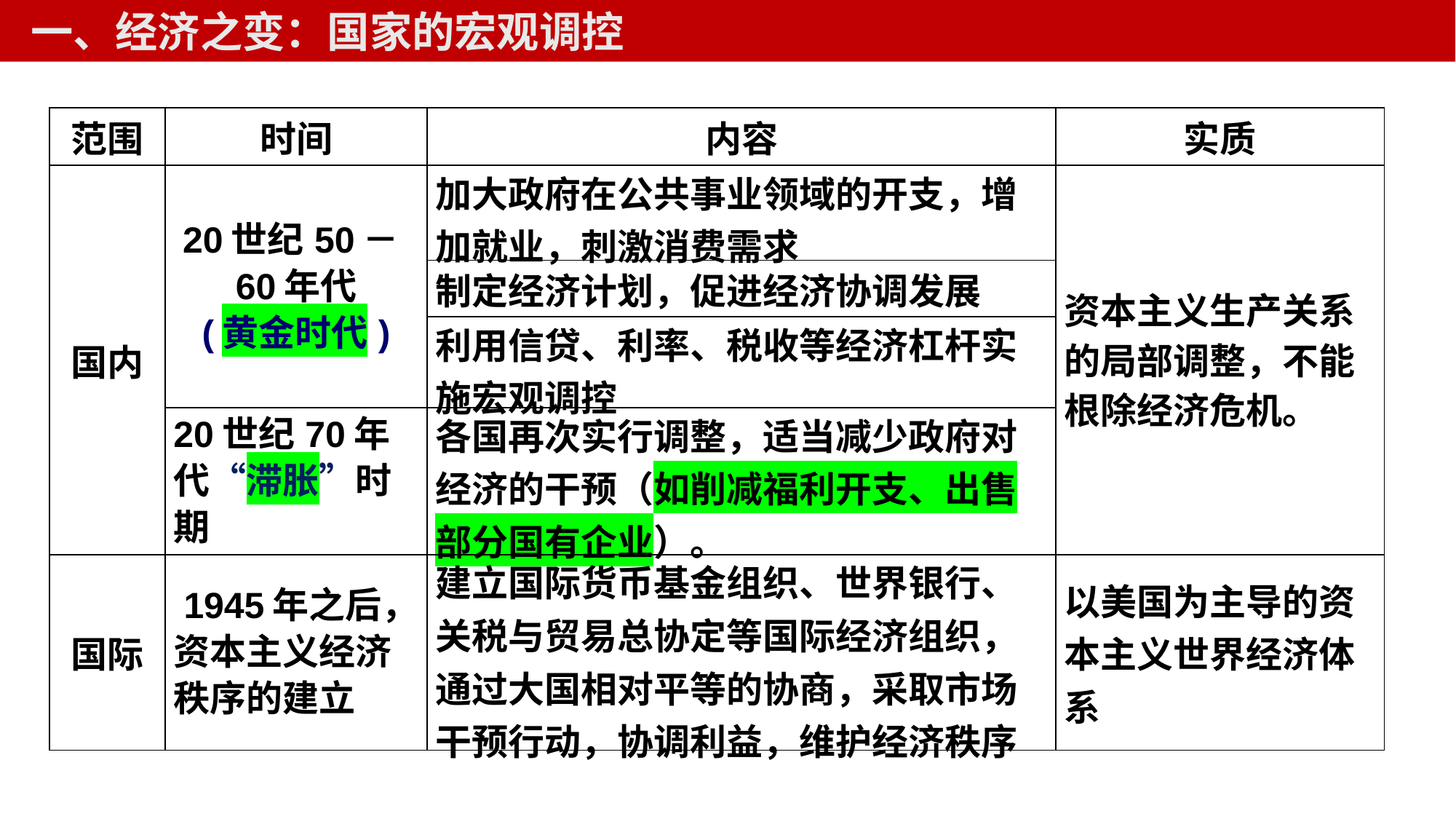

一、经济之变：国家的宏观调控
| 范围 | 时间 | 内容 | 实质 |
| --- | --- | --- | --- |
| 国内 | 20世纪50－60年代 (黄金时代) | 加大政府在公共事业领域的开支，增加就业，刺激消费需求 | 资本主义生产关系的局部调整，不能根除经济危机。 |
|  |  | 制定经济计划，促进经济协调发展 |  |
|  |  | 利用信贷、利率、税收等经济杠杆实施宏观调控 |  |
|  | 20世纪70年代“滞胀”时期 | 各国再次实行调整，适当减少政府对经济的干预（如削减福利开支、出售部分国有企业）。 |  |
| 国际 | 1945年之后， 资本主义经济秩序的建立 | 建立国际货币基金组织、世界银行、关税与贸易总协定等国际经济组织，通过大国相对平等的协商，采取市场干预行动，协调利益，维护经济秩序 | 以美国为主导的资本主义世界经济体系 |